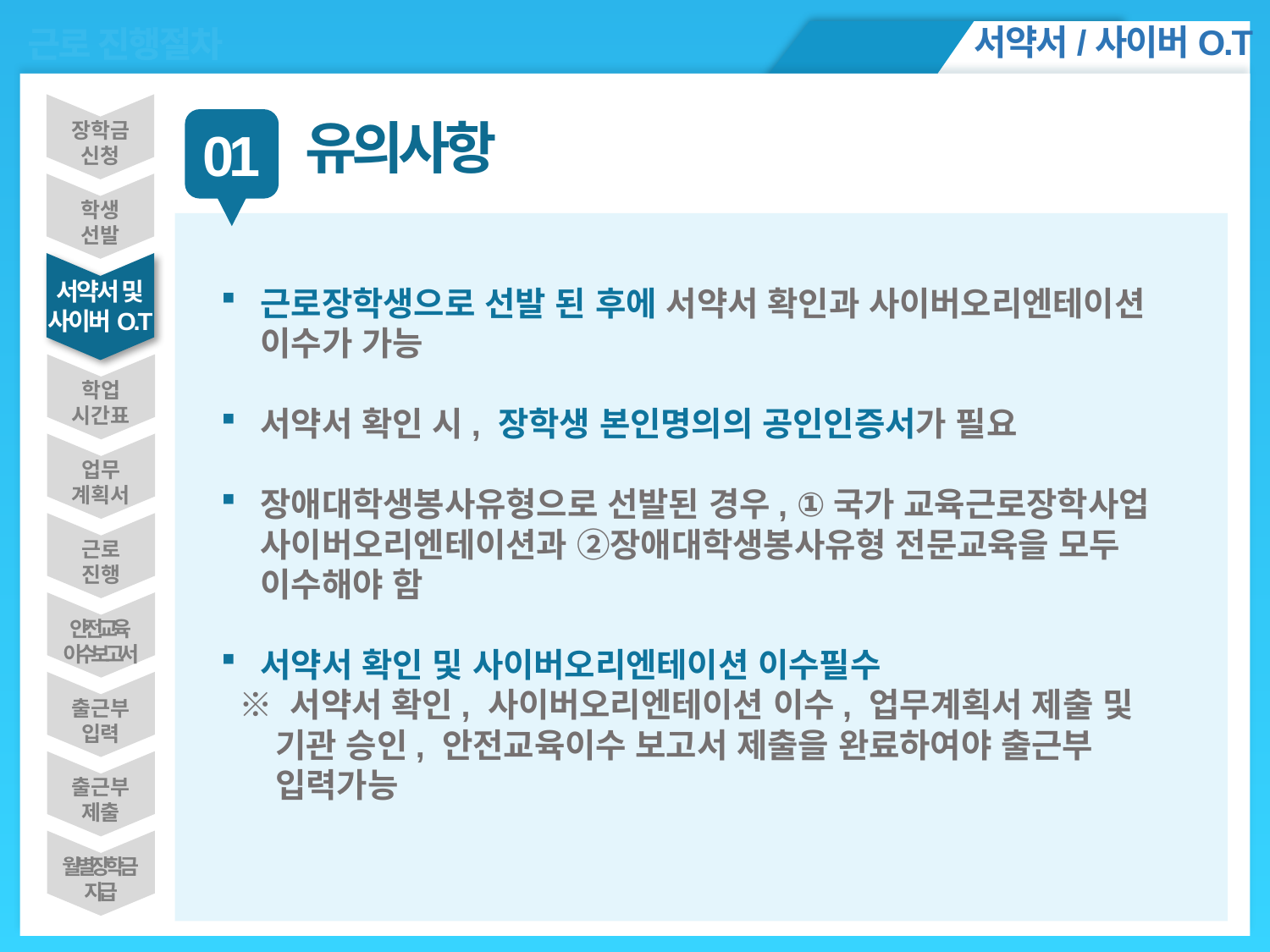

서약서/사이버O.T
근로 진행절차

ㅇㅁㄴㅇㄴㅇ

장학금
신청
학생
선발
서약서 및
사이버O.T
학업
시간표
업무
계획서
근로
진행
안전교육
이수보고서
출근부
입력
출근부
제출
월별 장학금
지급
유의사항
01

근로장학생으로 선발 된 후에 서약서 확인과 사이버오리엔테이션 이수가 가능
서약서 확인 시, 장학생 본인명의의 공인인증서가 필요
장애대학생봉사유형으로 선발된 경우, ①국가 교육근로장학사업 사이버오리엔테이션과 ②장애대학생봉사유형 전문교육을 모두 이수해야 함
서약서 확인 및 사이버오리엔테이션 이수필수
  ※ 서약서 확인, 사이버오리엔테이션 이수, 업무계획서 제출 및
     기관 승인, 안전교육이수 보고서 제출을 완료하여야 출근부
     입력가능